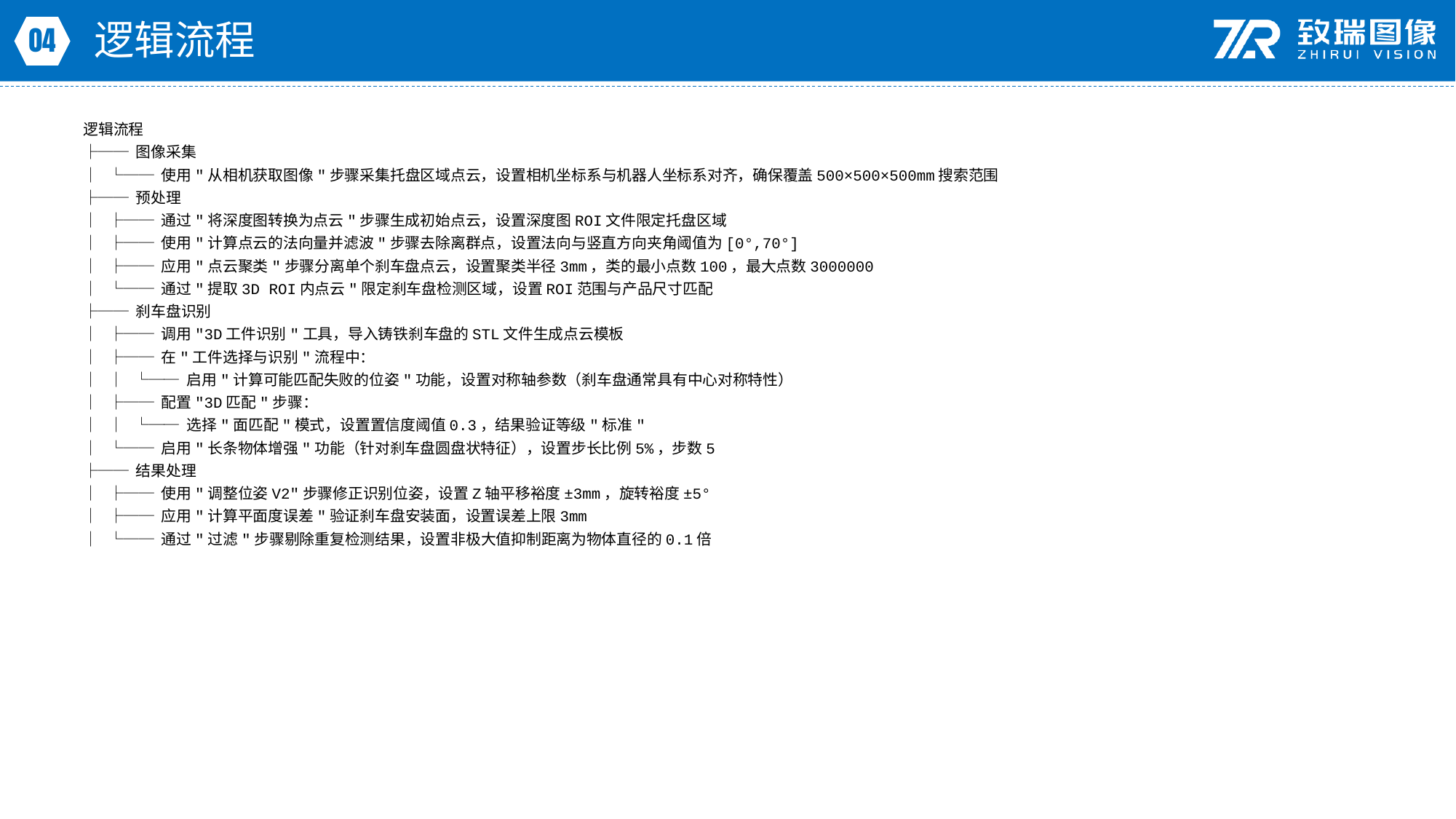

逻辑流程
04

逻辑流程
├── 图像采集
│   └── 使用"从相机获取图像"步骤采集托盘区域点云，设置相机坐标系与机器人坐标系对齐，确保覆盖500×500×500mm搜索范围
├── 预处理
│   ├── 通过"将深度图转换为点云"步骤生成初始点云，设置深度图ROI文件限定托盘区域
│   ├── 使用"计算点云的法向量并滤波"步骤去除离群点，设置法向与竖直方向夹角阈值为[0°,70°]
│   ├── 应用"点云聚类"步骤分离单个刹车盘点云，设置聚类半径3mm，类的最小点数100，最大点数3000000
│   └── 通过"提取3D ROI内点云"限定刹车盘检测区域，设置ROI范围与产品尺寸匹配
├── 刹车盘识别
│   ├── 调用"3D工件识别"工具，导入铸铁刹车盘的STL文件生成点云模板
│   ├── 在"工件选择与识别"流程中：
│   │   └── 启用"计算可能匹配失败的位姿"功能，设置对称轴参数（刹车盘通常具有中心对称特性）
│   ├── 配置"3D匹配"步骤：
│   │   └── 选择"面匹配"模式，设置置信度阈值0.3，结果验证等级"标准"
│   └── 启用"长条物体增强"功能（针对刹车盘圆盘状特征），设置步长比例5%，步数5
├── 结果处理
│   ├── 使用"调整位姿V2"步骤修正识别位姿，设置Z轴平移裕度±3mm，旋转裕度±5°
│   ├── 应用"计算平面度误差"验证刹车盘安装面，设置误差上限3mm
│   └── 通过"过滤"步骤剔除重复检测结果，设置非极大值抑制距离为物体直径的0.1倍